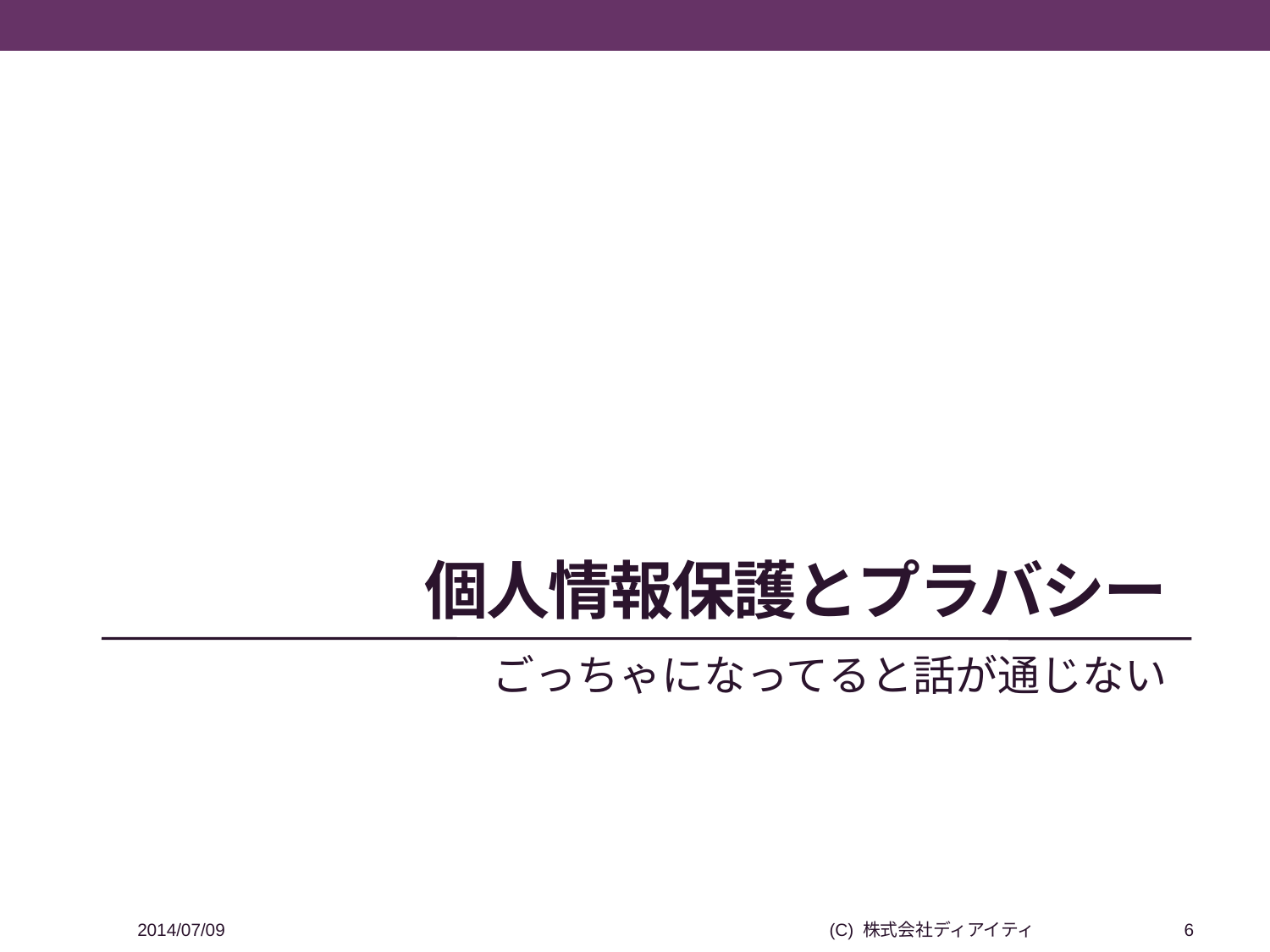

# 個人情報保護とプラバシー
ごっちゃになってると話が通じない
2014/07/09
(C) 株式会社ディアイティ
6